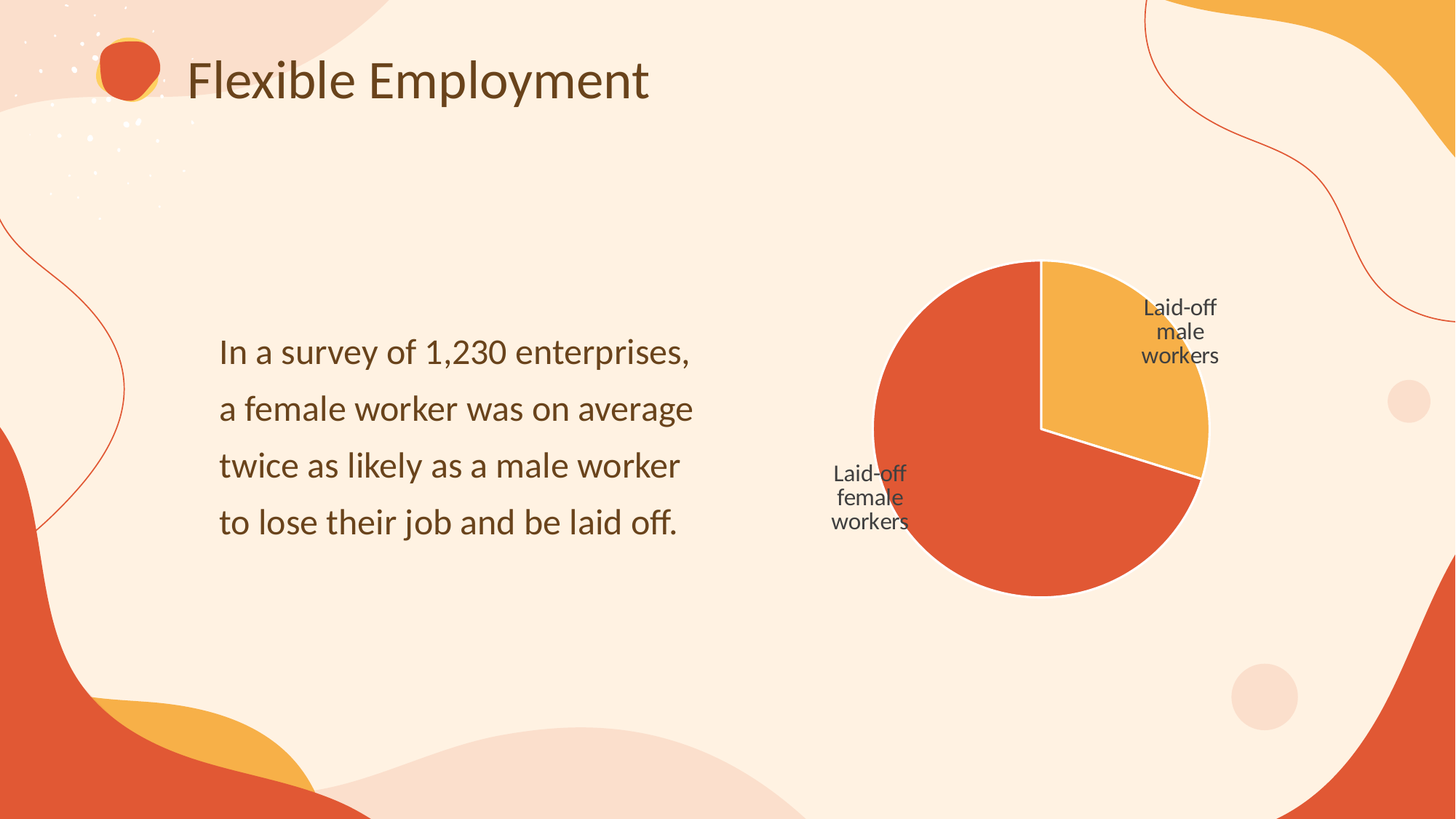

Flexible Employment

### Chart

| Category |  |
|---|---|
| 男性 | 8.5 |
| 女性 | 20.0 |
In a survey of 1,230 enterprises, a female worker was on average twice as likely as a male worker to lose their job and be laid off.